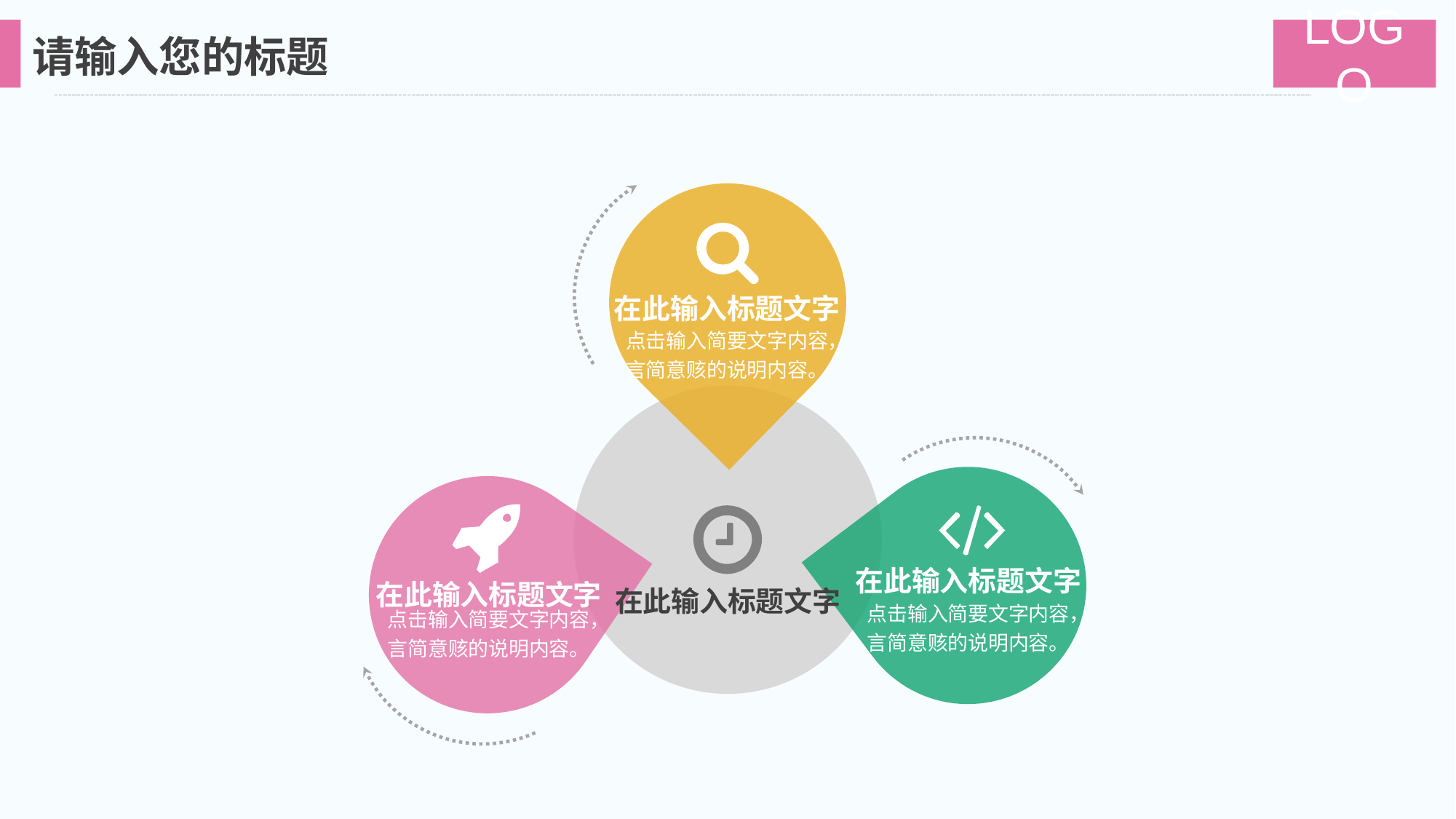

在此输入标题文字
点击输入简要文字内容，言简意赅的说明内容。

在此输入标题文字
点击输入简要文字内容，言简意赅的说明内容。
在此输入标题文字
点击输入简要文字内容，言简意赅的说明内容。
在此输入标题文字